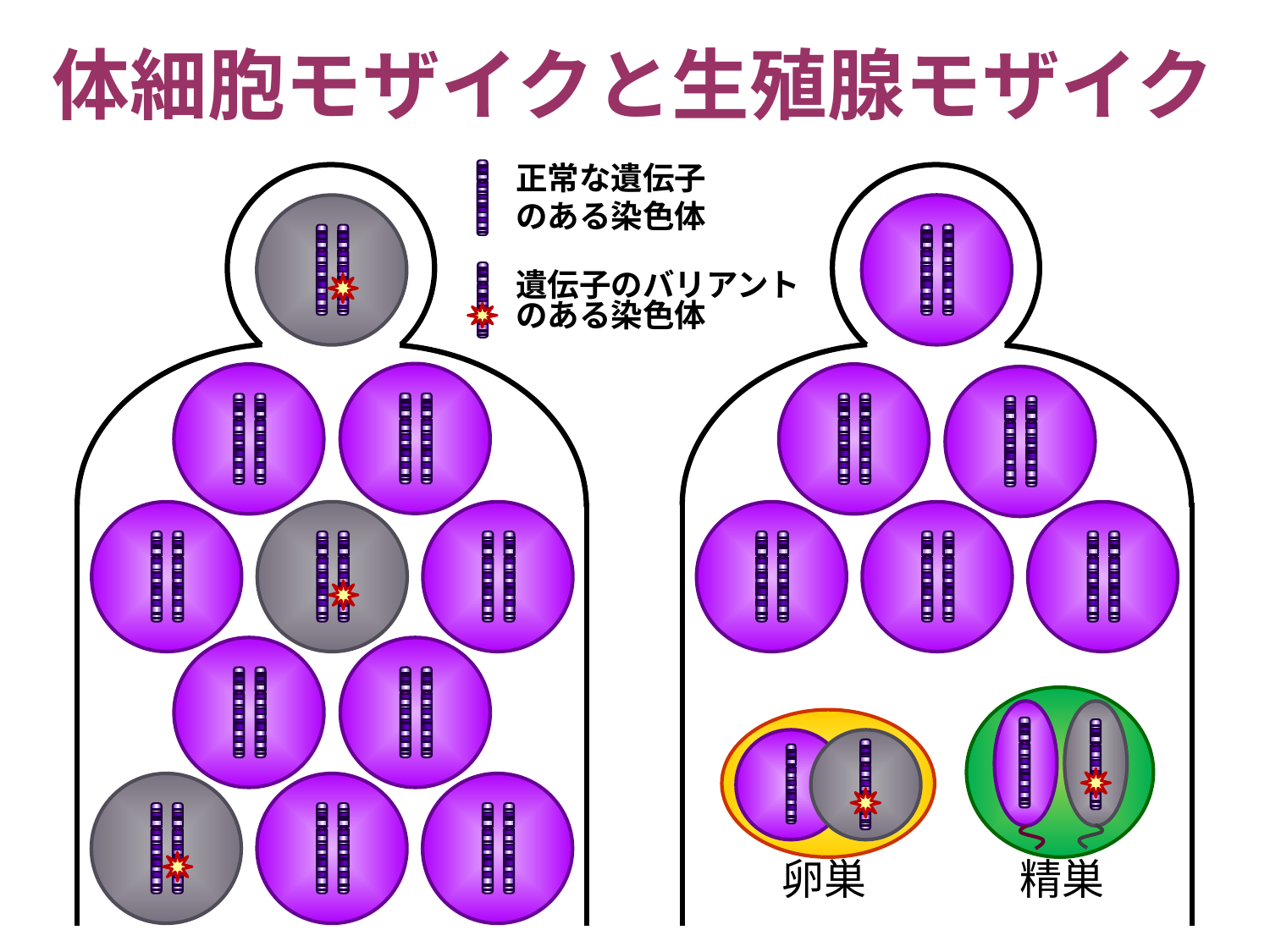

体細胞モザイクと生殖腺モザイク
正常な遺伝子
のある染色体

遺伝子のバリアント
のある染色体

卵巣
精巣